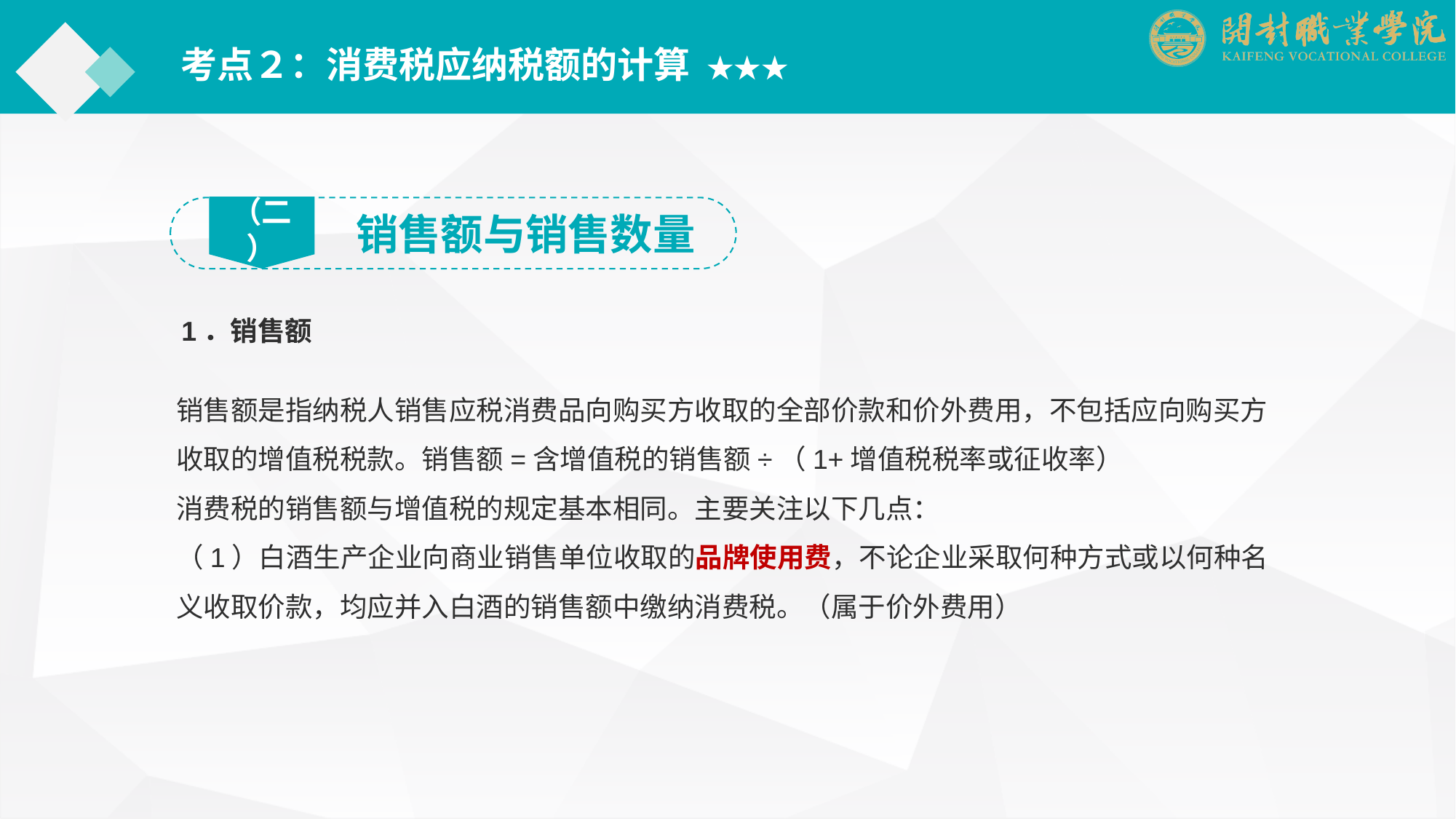

考点２：消费税应纳税额的计算  ★★★
（二）

销售额与销售数量
1．销售额
销售额是指纳税人销售应税消费品向购买方收取的全部价款和价外费用，不包括应向购买方收取的增值税税款。销售额=含增值税的销售额÷（1+增值税税率或征收率）
消费税的销售额与增值税的规定基本相同。主要关注以下几点：
（1）白酒生产企业向商业销售单位收取的品牌使用费，不论企业采取何种方式或以何种名义收取价款，均应并入白酒的销售额中缴纳消费税。（属于价外费用）